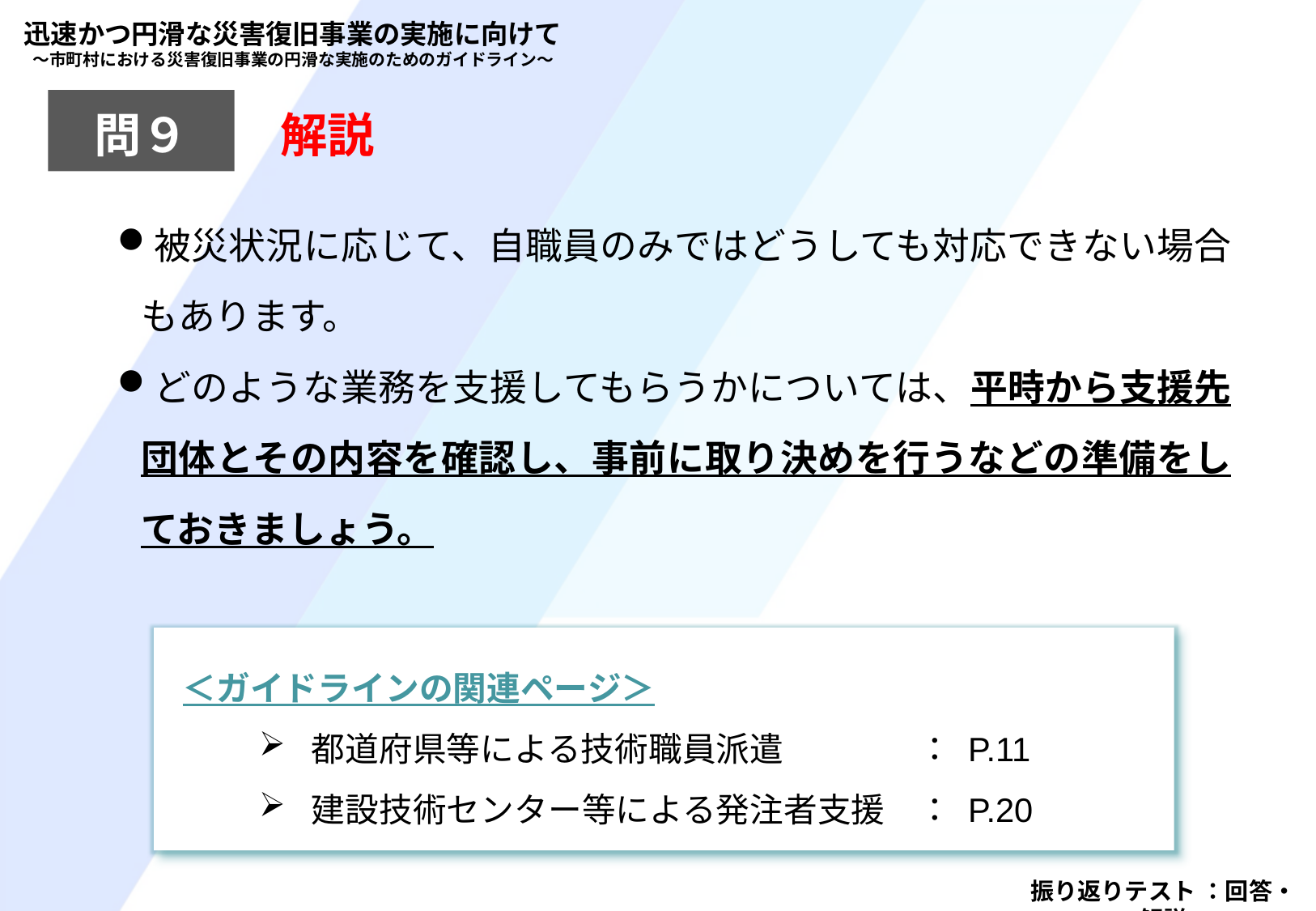

迅速かつ円滑な災害復旧事業の実施に向けて
～市町村における災害復旧事業の円滑な実施のためのガイドライン～
問９
解説
被災状況に応じて、自職員のみではどうしても対応できない場合もあります。
どのような業務を支援してもらうかについては、平時から支援先団体とその内容を確認し、事前に取り決めを行うなどの準備をしておきましょう。
＜ガイドラインの関連ページ＞
都道府県等による技術職員派遣		： P.11
建設技術センター等による発注者支援	： P.20
振り返りテスト ：回答・解説